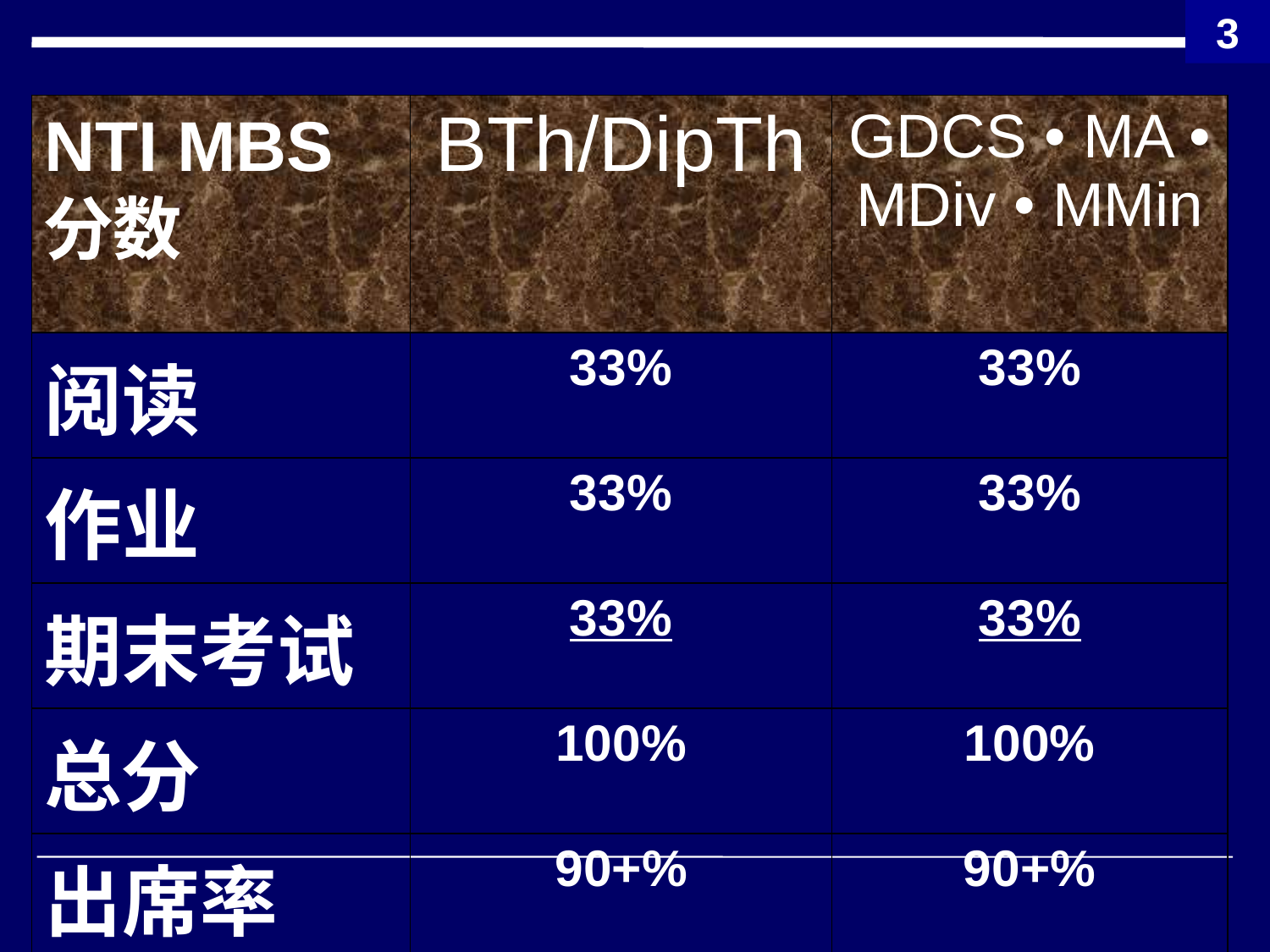

3

|  | BTh/DipTh | GDCS • MA • MDiv • MMin |
| --- | --- | --- |
| 阅读 | 33% | 33% |
| 作业 | 33% | 33% |
| 期末考试 | 33% | 33% |
| 总分 | 100% | 100% |
| 出席率 | 90+% | 90+% |
# NTI MBS 分数